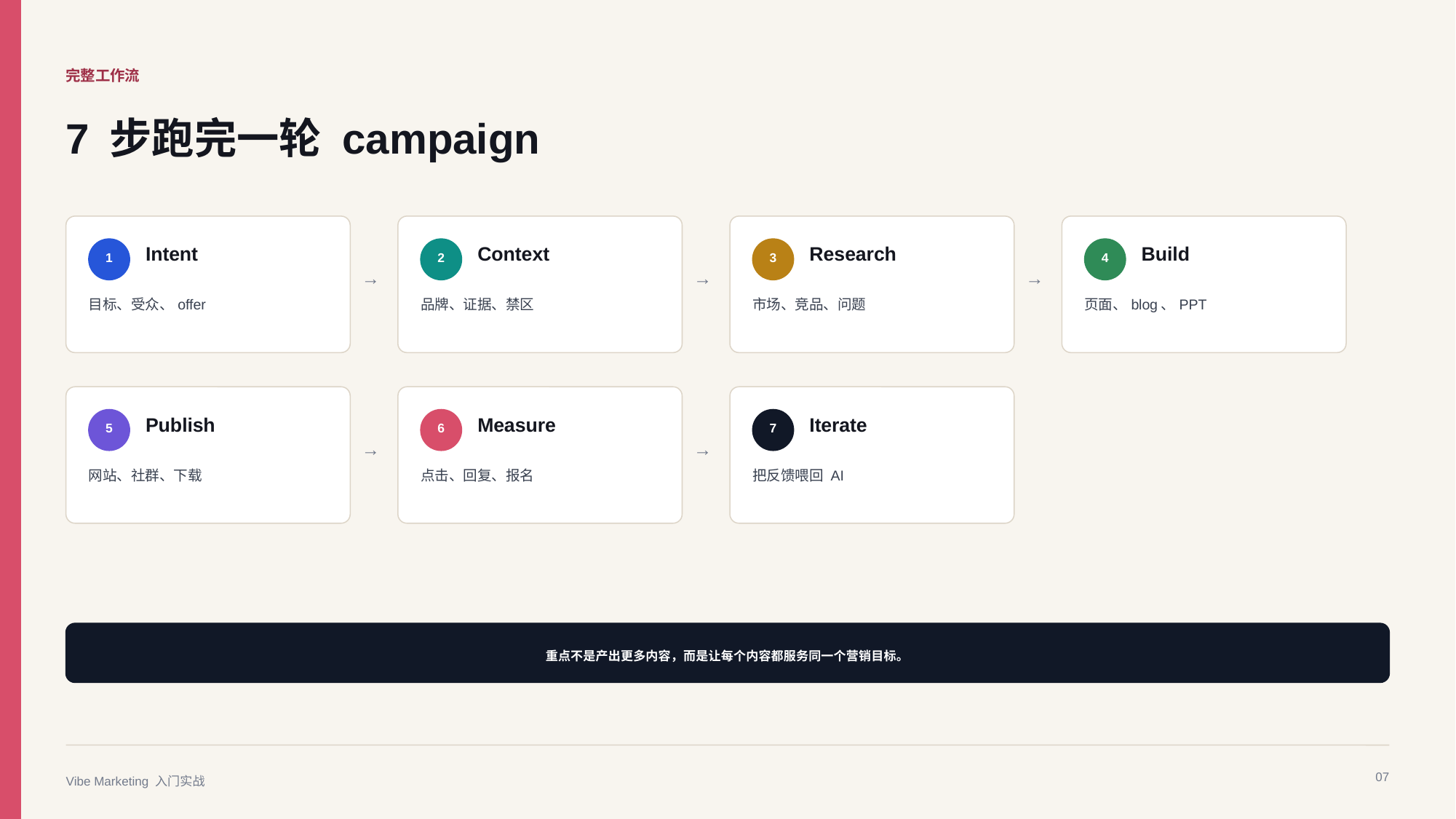

完整工作流
7 步跑完一轮 campaign

Intent
Context
Research
Build
1
2
3
4
→
→
→
目标、受众、offer
品牌、证据、禁区
市场、竞品、问题
页面、blog、PPT

Publish
Measure
Iterate
5
6
7
→
→
网站、社群、下载
点击、回复、报名
把反馈喂回 AI

重点不是产出更多内容，而是让每个内容都服务同一个营销目标。

Vibe Marketing 入门实战
07